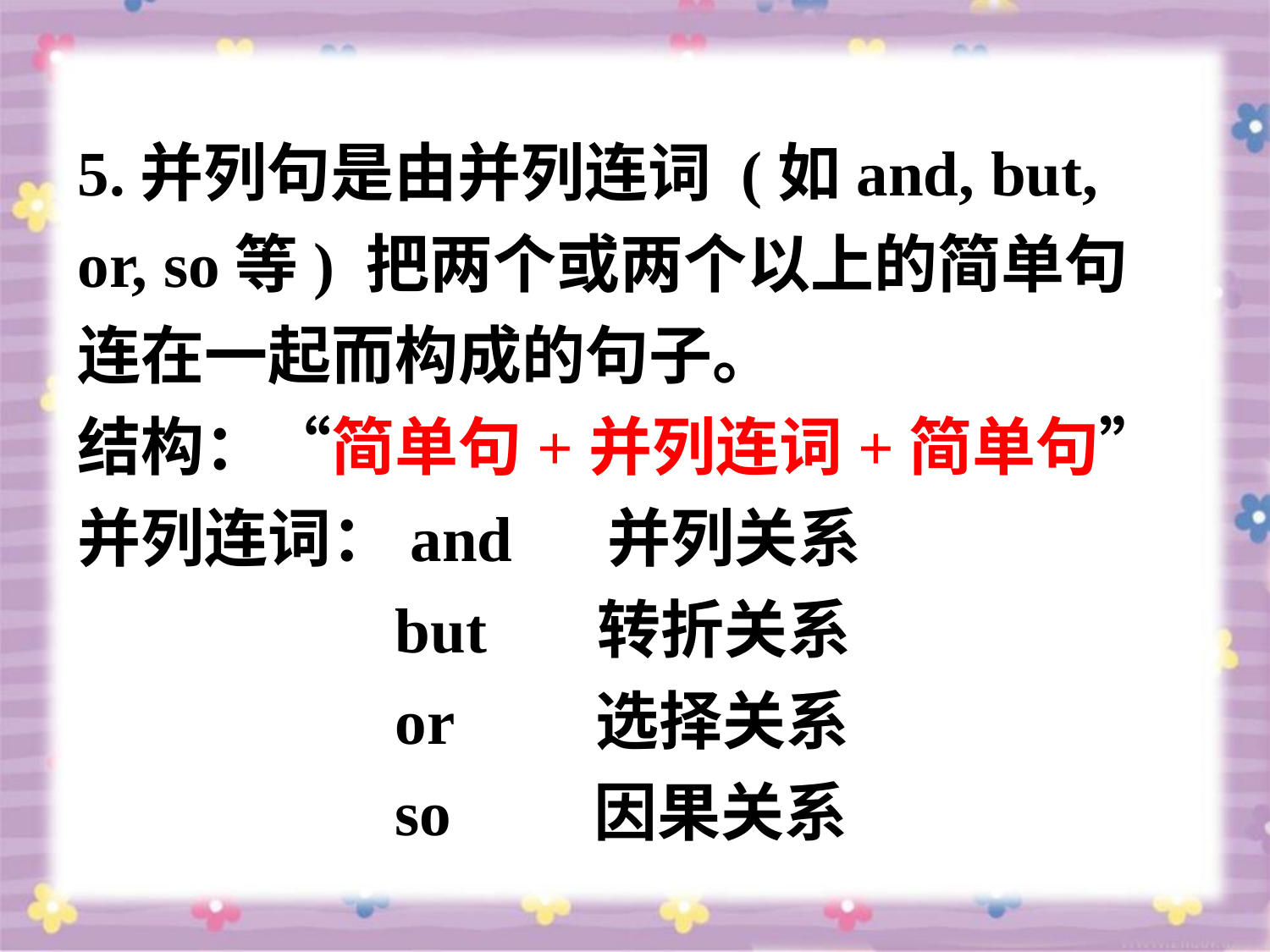

5.并列句是由并列连词 (如and, but, or, so等) 把两个或两个以上的简单句连在一起而构成的句子。
结构：“简单句+并列连词+简单句”
并列连词：and     并列关系
                    but      转折关系
                    or        选择关系
                    so        因果关系